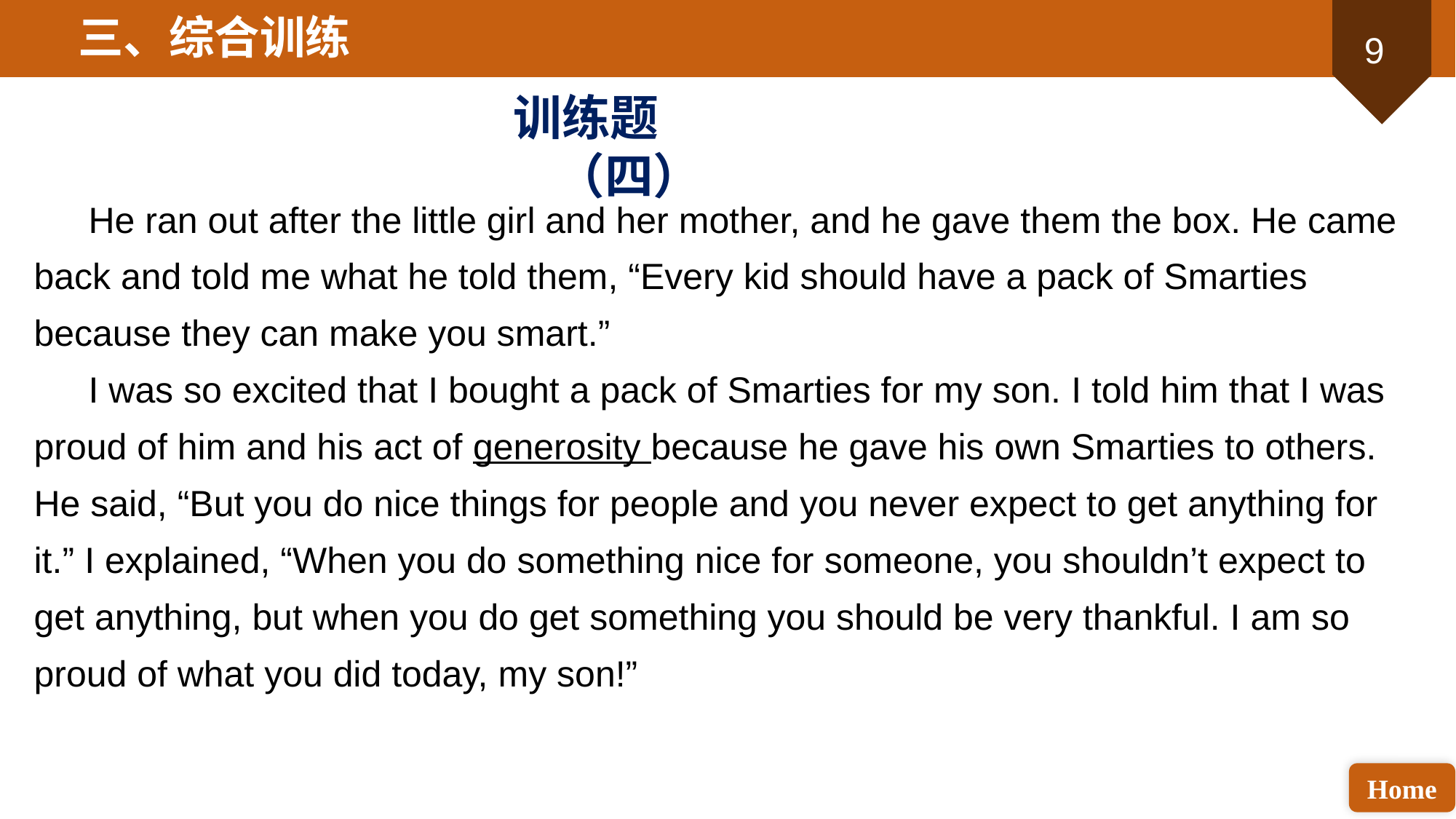

三、综合训练
训练题（四）
He ran out after the little girl and her mother, and he gave them the box. He came back and told me what he told them, “Every kid should have a pack of Smarties because they can make you smart.”
I was so excited that I bought a pack of Smarties for my son. I told him that I was proud of him and his act of generosity because he gave his own Smarties to others. He said, “But you do nice things for people and you never expect to get anything for it.” I explained, “When you do something nice for someone, you shouldn’t expect to get anything, but when you do get something you should be very thankful. I am so proud of what you did today, my son!”